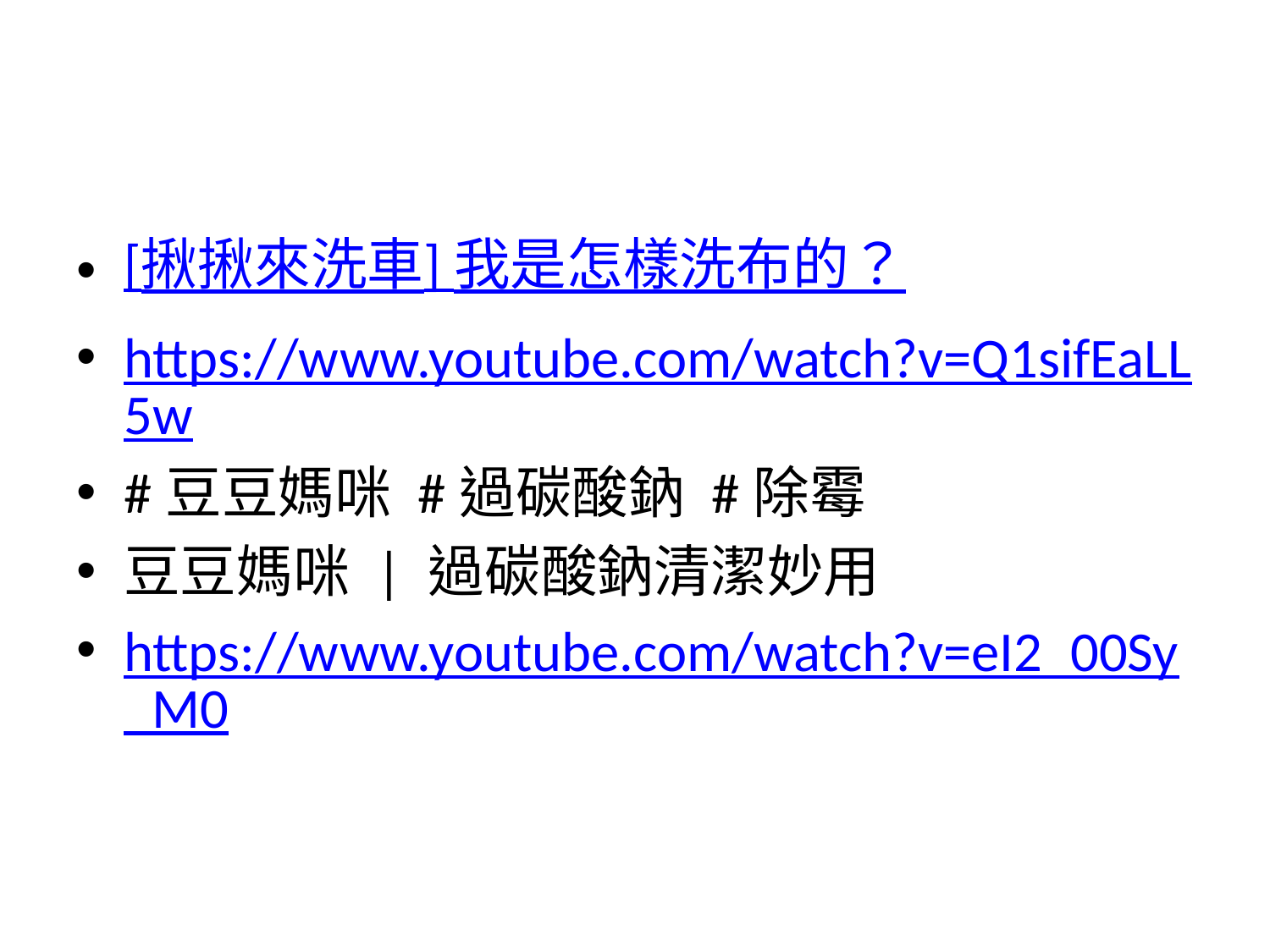

#
[揪揪來洗車] 我是怎樣洗布的？
https://www.youtube.com/watch?v=Q1sifEaLL5w
#豆豆媽咪 #過碳酸鈉 #除霉
豆豆媽咪 | 過碳酸鈉清潔妙用
https://www.youtube.com/watch?v=eI2_00Sy_M0